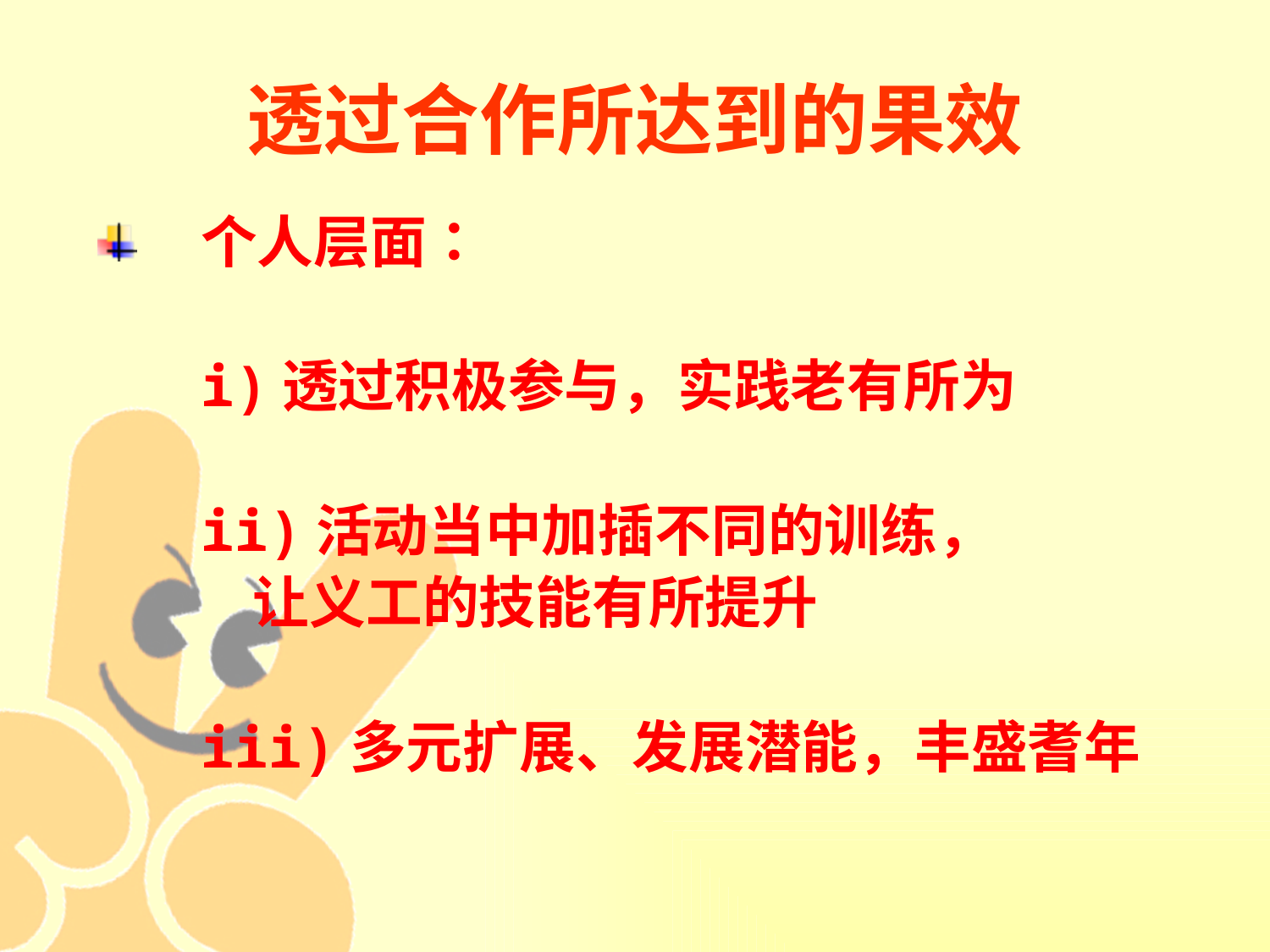

# 透过合作所达到的果效
个人层面：

	i)透过积极参与，实践老有所为

	ii)活动当中加插不同的训练，
	   让义工的技能有所提升

	iii)多元扩展、发展潜能，丰盛耆年